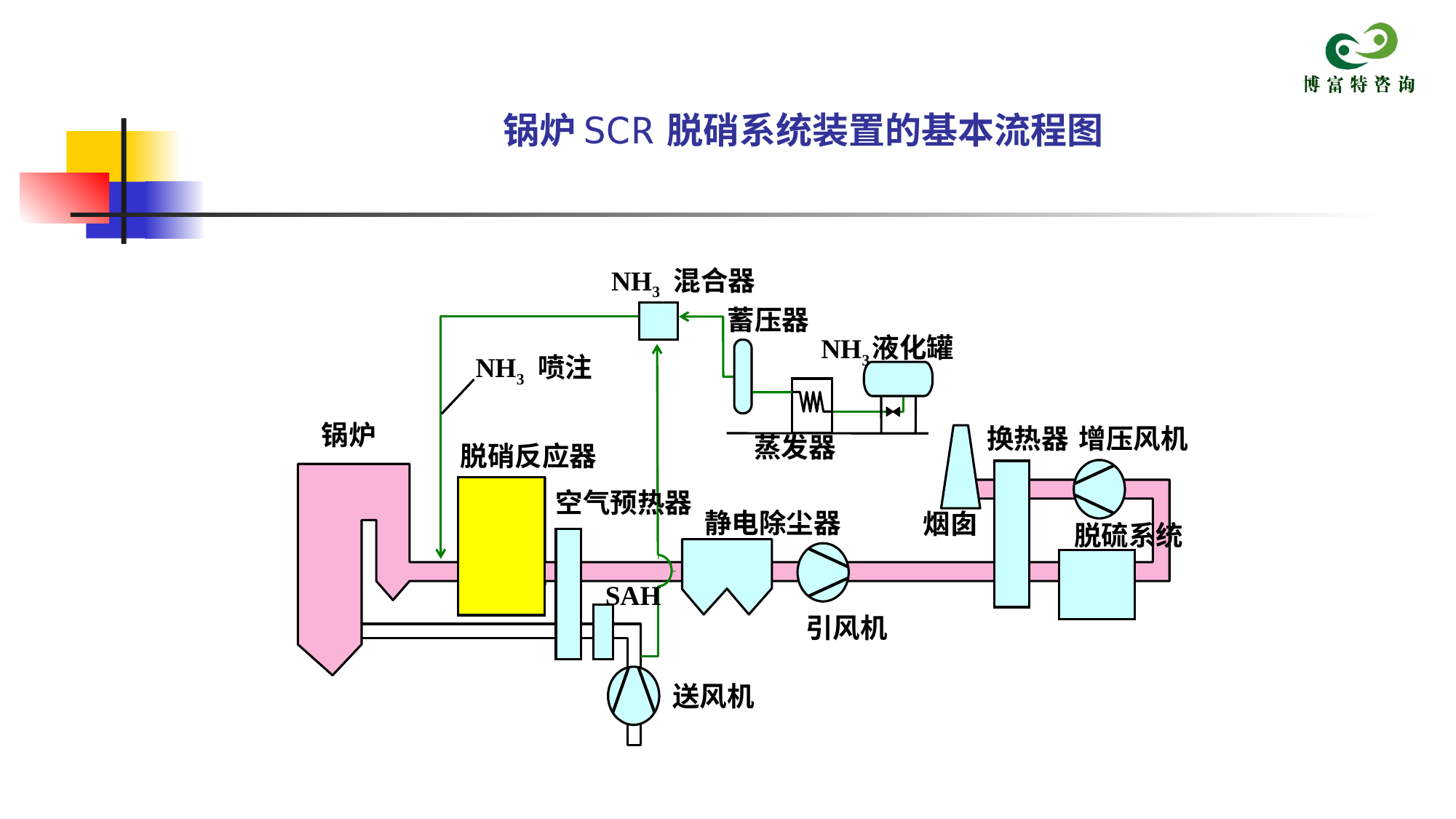

# 锅炉SCR脱硝系统装置的基本流程图

NH3 混合器

蓄压器

液化罐
NH3

NH3 喷注

锅炉
换热器
增压风机

蒸发器

脱硝反应器

空气预热器

静电除尘器
烟囱
脱硫系统

SAH

引风机

送风机